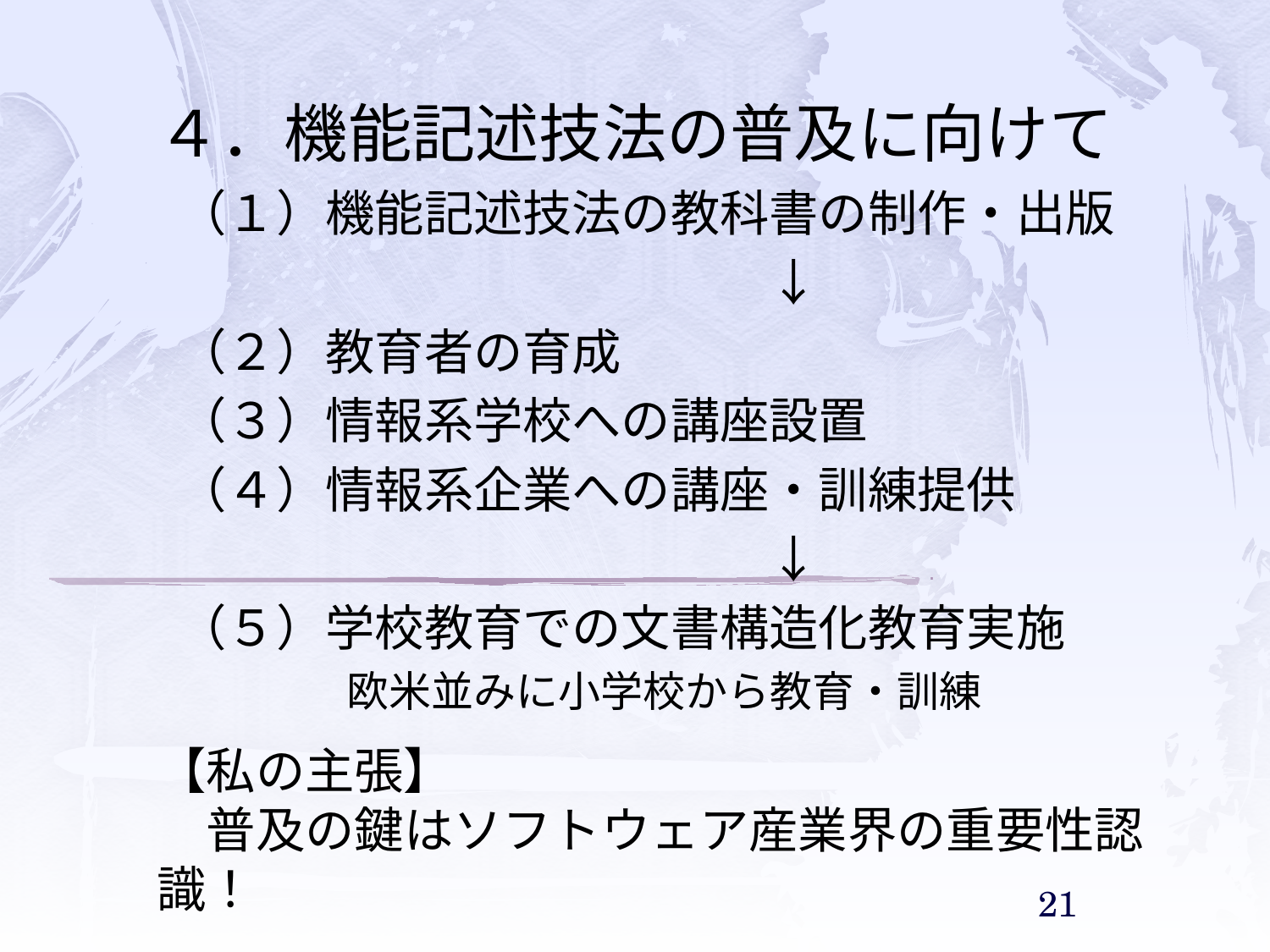

# ４．機能記述技法の普及に向けて
（１）機能記述技法の教科書の制作・出版
　　　　　　　　　　　　↓
（２）教育者の育成
（３）情報系学校への講座設置
（４）情報系企業への講座・訓練提供
　　　　　　　　　　　　↓
（５）学校教育での文書構造化教育実施
　　　　欧米並みに小学校から教育・訓練

【私の主張】
　普及の鍵はソフトウェア産業界の重要性認識！
21